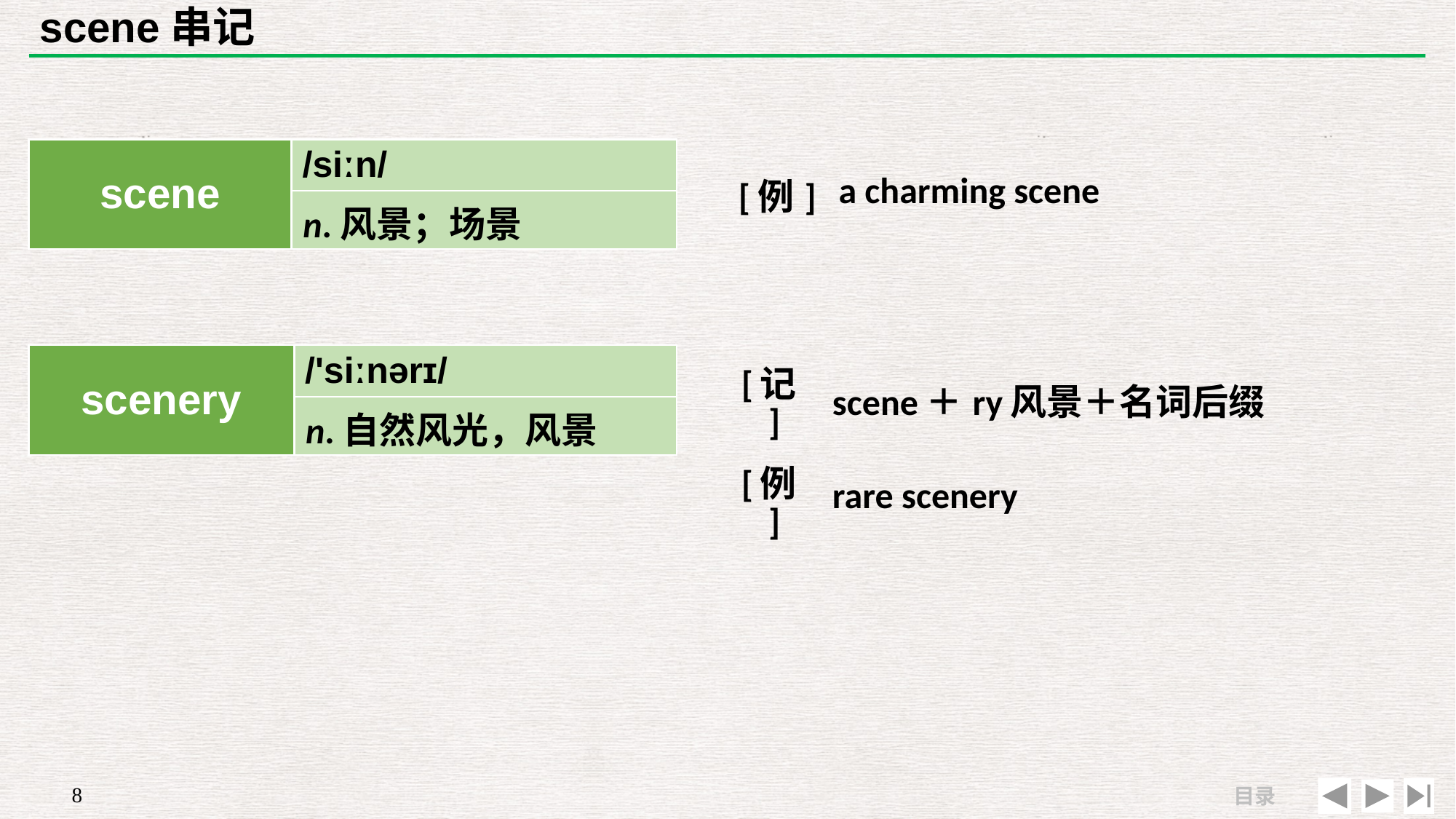

# scene串记

|  |  |
| --- | --- |
| [例] | a charming scene |
| scene | /siːn/ |
| --- | --- |
|  |  |
n.风景；场景
| scenery | /'siːnərɪ/ |
| --- | --- |
|  |  |
| [记] | scene＋ry风景＋名词后缀 |
| --- | --- |
| [例] | rare scenery |
n.自然风光，风景